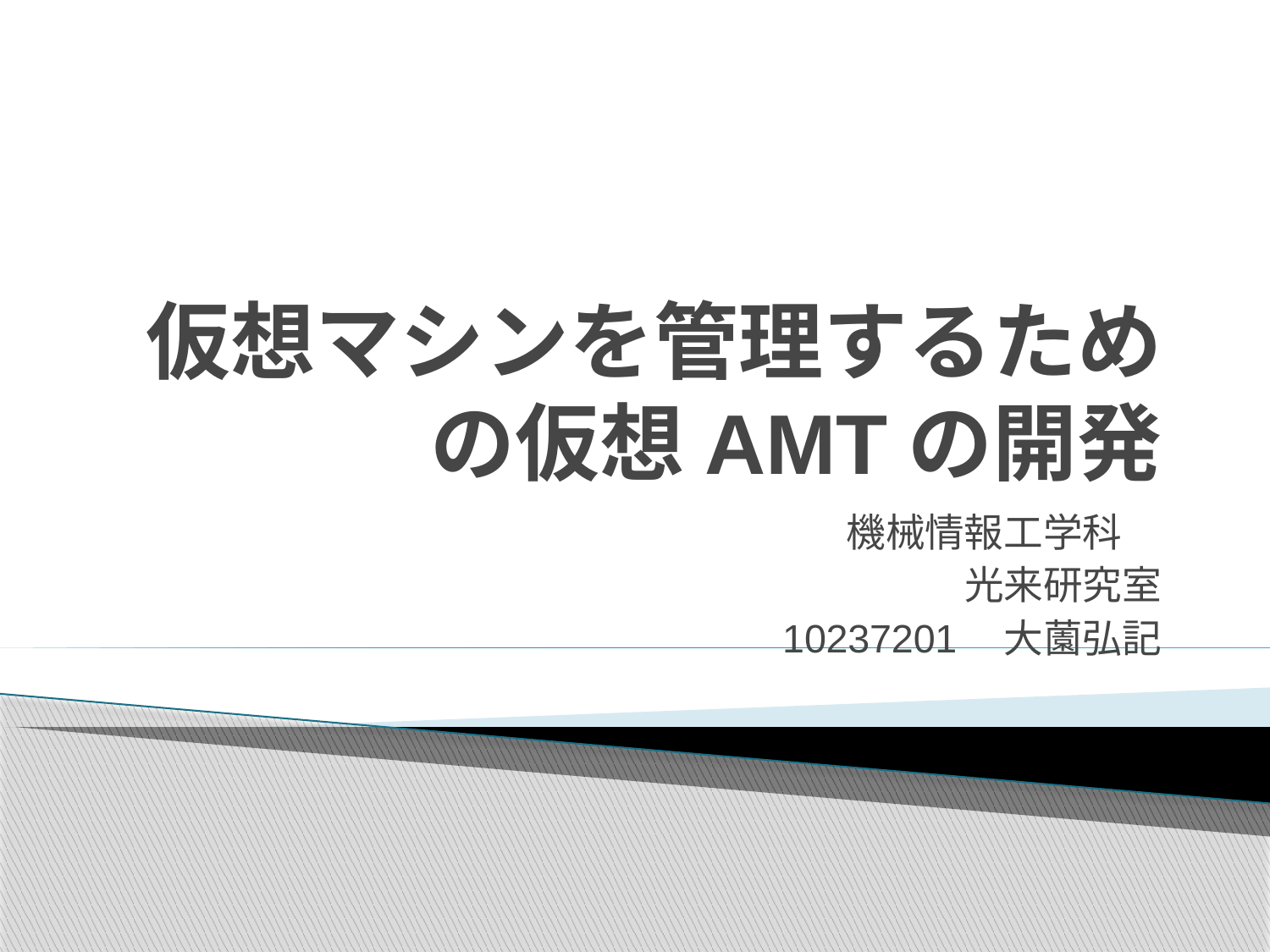

# 仮想マシンを管理するための仮想AMTの開発
機械情報工学科
光来研究室
10237201　大薗弘記